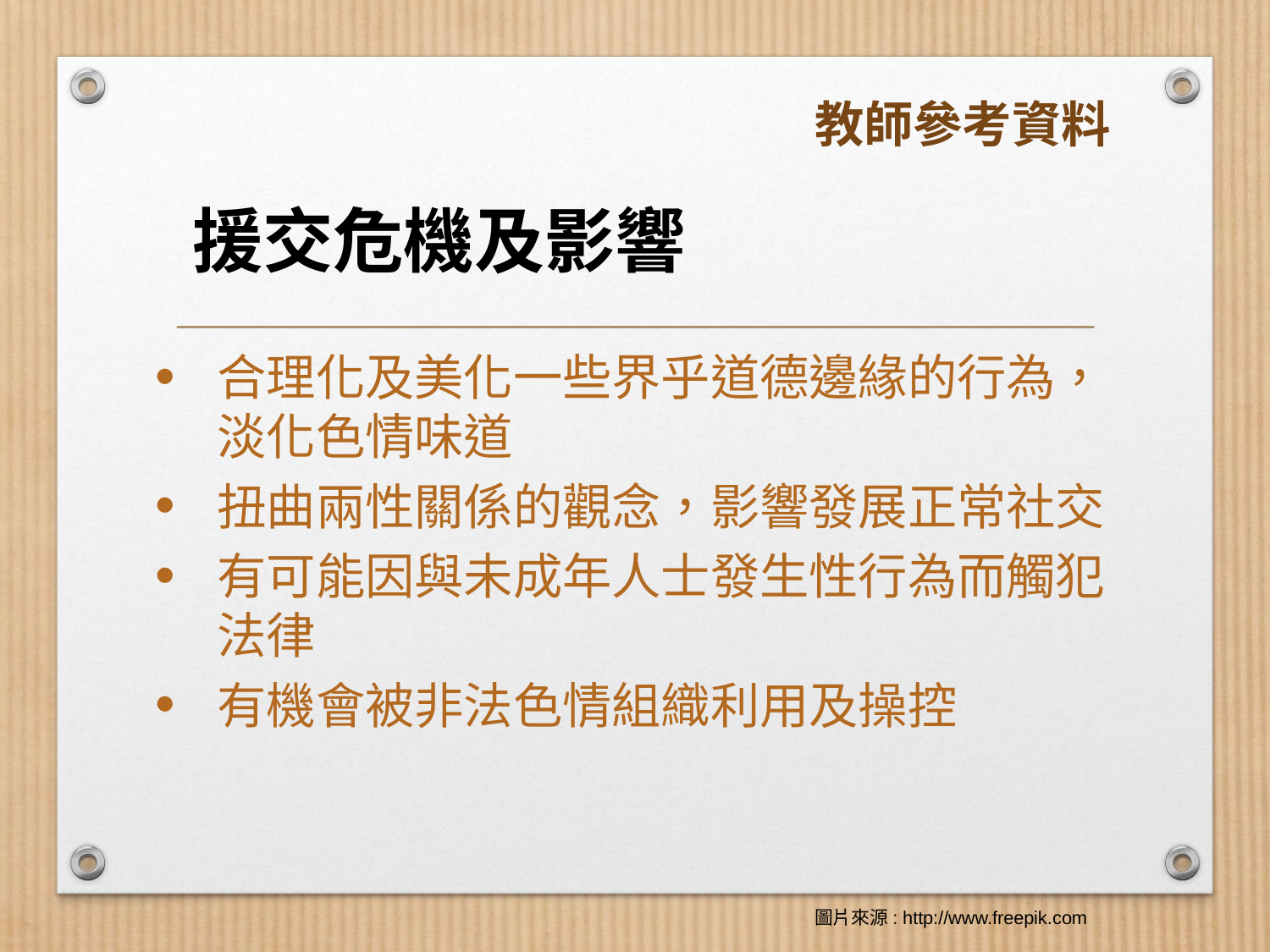

教師參考資料
# 援交危機及影響
合理化及美化一些界乎道德邊緣的行為，淡化色情味道
扭曲兩性關係的觀念，影響發展正常社交
有可能因與未成年人士發生性行為而觸犯法律
有機會被非法色情組織利用及操控

圖片來源: http://www.freepik.com